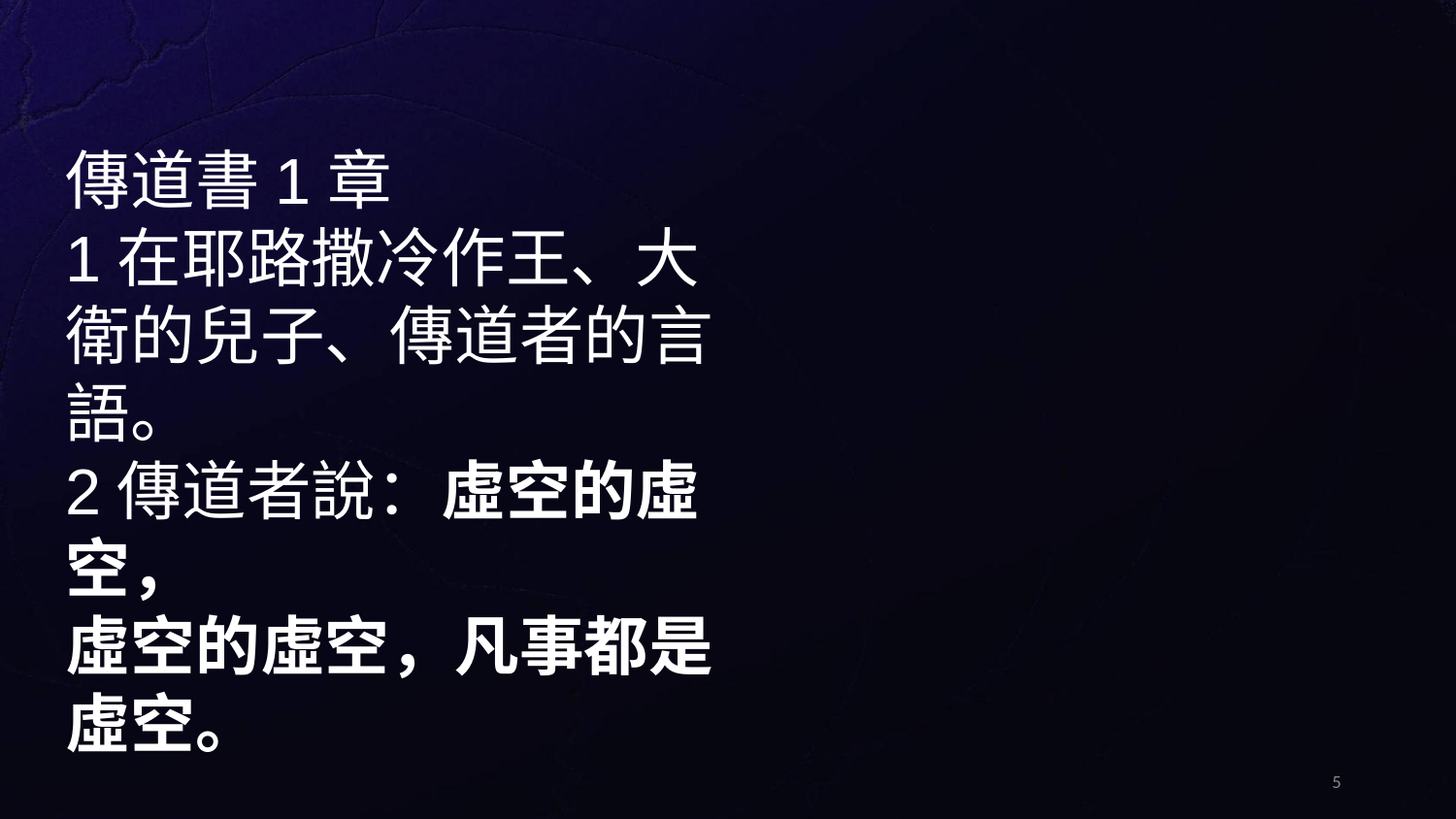

傳道書1章
1在耶路撒冷作王、大衛的兒子、傳道者的言語。
2傳道者說：虛空的虛空，
虛空的虛空，凡事都是虛空。

5